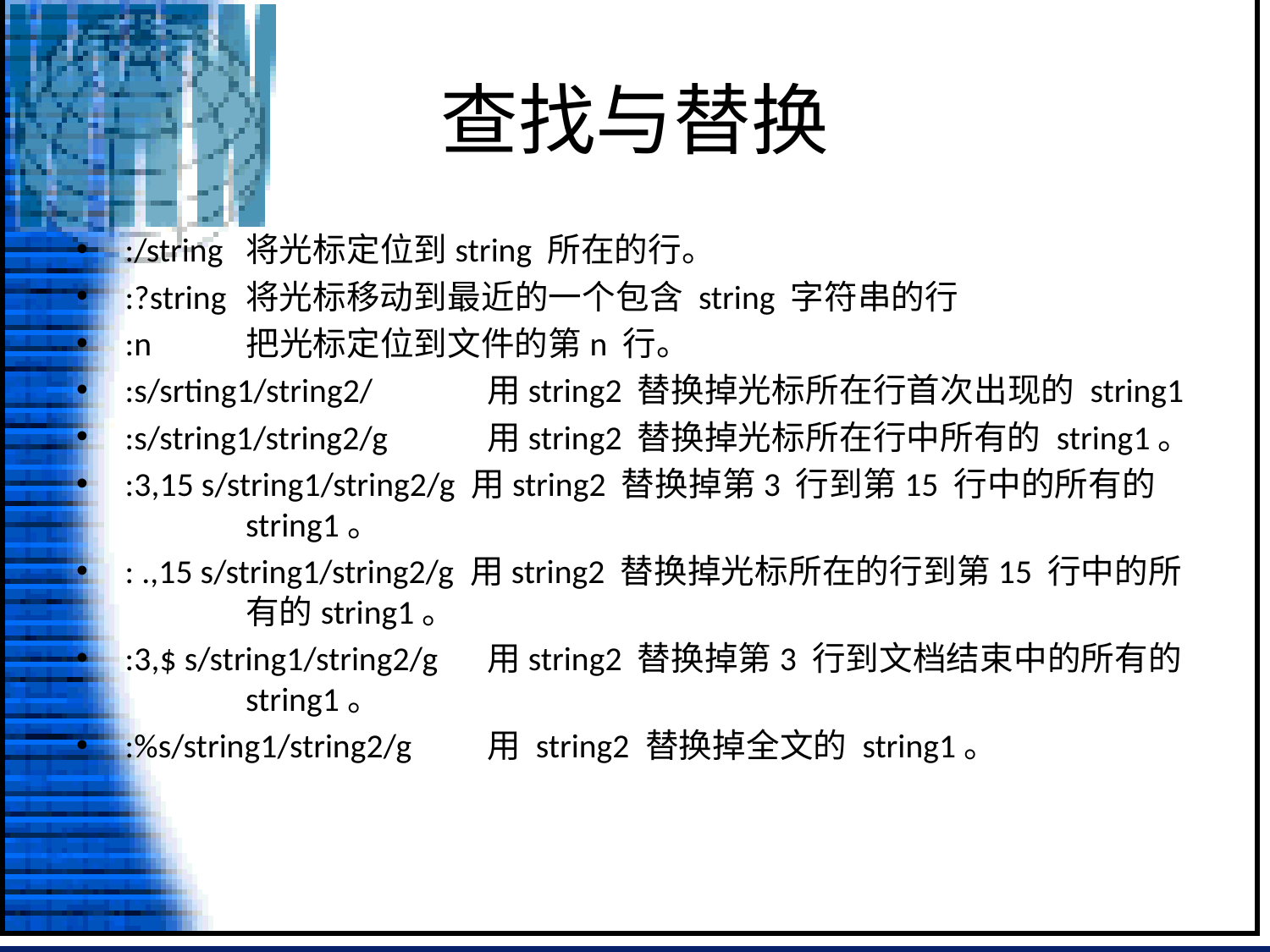

# 查找与替换
:/string 					将光标定位到string 所在的行。
:?string 				将光标移动到最近的一个包含 string 字符串的行
:n 							把光标定位到文件的第n 行。
:s/srting1/string2/ 		用string2 替换掉光标所在行首次出现的 string1
:s/string1/string2/g 		用string2 替换掉光标所在行中所有的 string1。
:3,15 s/string1/string2/g 用string2 替换掉第3 行到第15 行中的所有的						string1。
: .,15 s/string1/string2/g 用string2 替换掉光标所在的行到第15 行中的所						有的string1。
:3,$ s/string1/string2/g 	用string2 替换掉第3 行到文档结束中的所有的						string1。
:%s/string1/string2/g 	用 string2 替换掉全文的 string1。